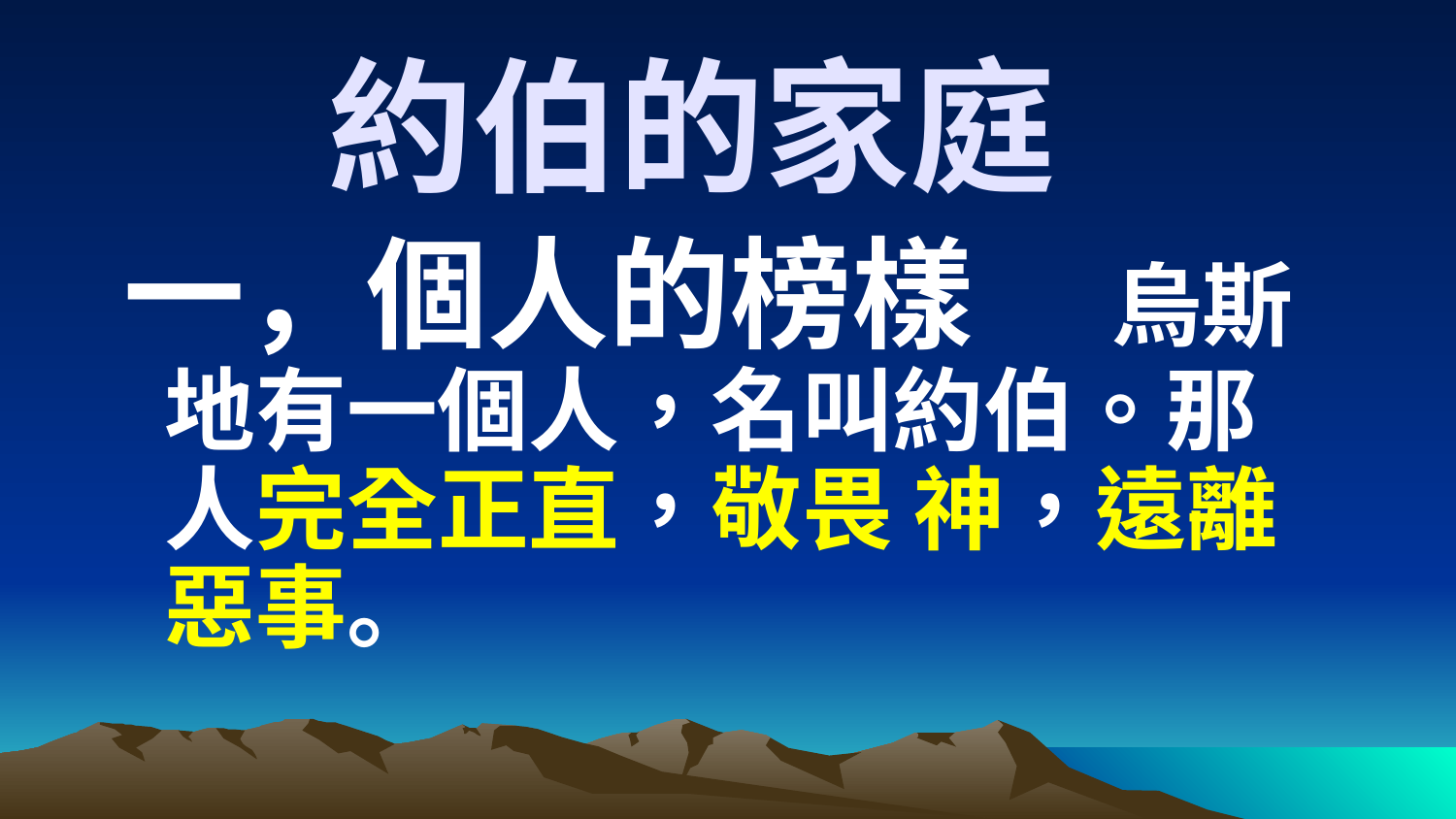

# 約伯的家庭
一，個人的榜樣     烏斯地有一個人，名叫約伯。那人完全正直，敬畏 神，遠離惡事。